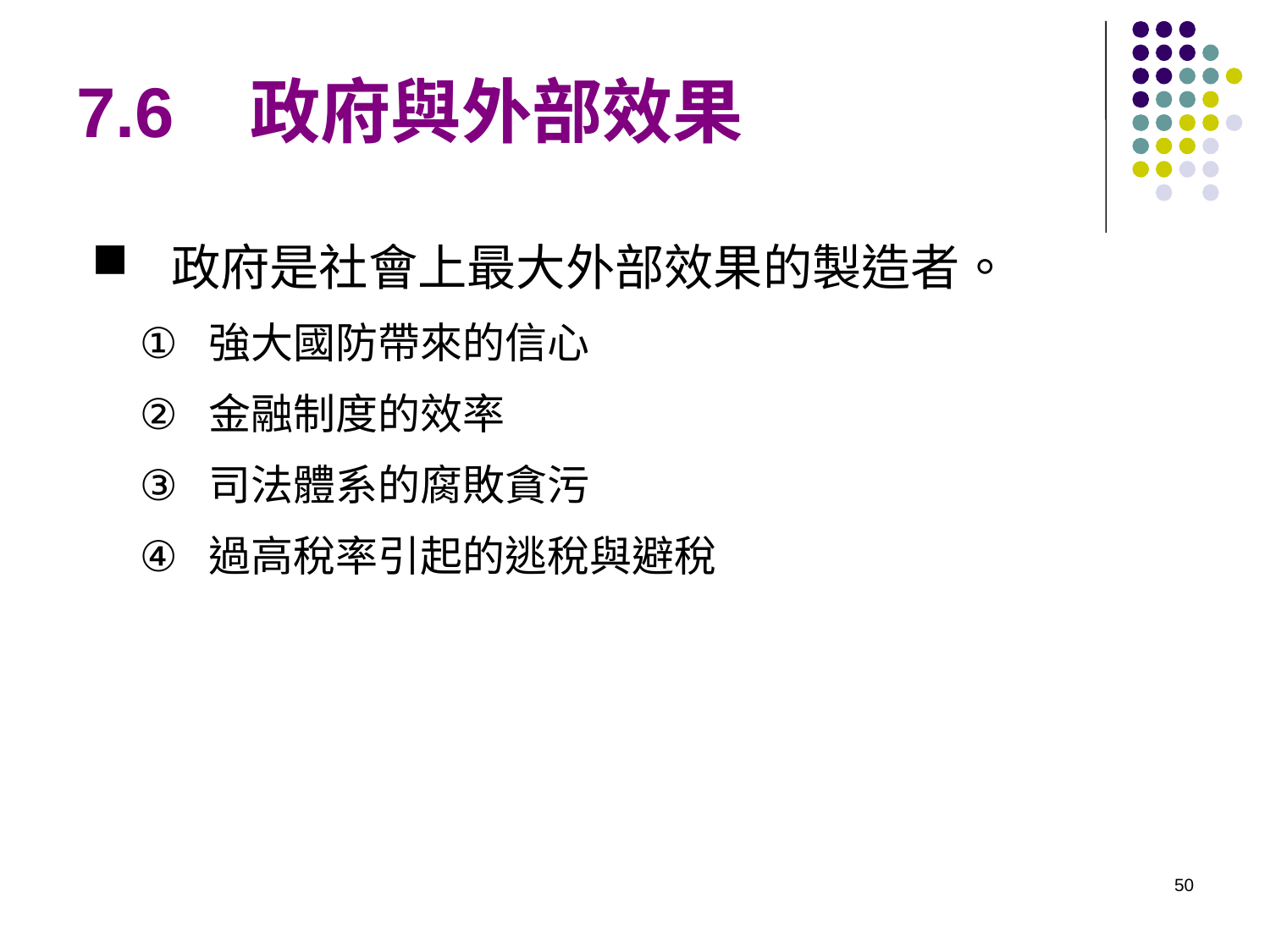

# 7.6   政府與外部效果
政府是社會上最大外部效果的製造者。
強大國防帶來的信心
金融制度的效率
司法體系的腐敗貪污
過高稅率引起的逃稅與避稅
50